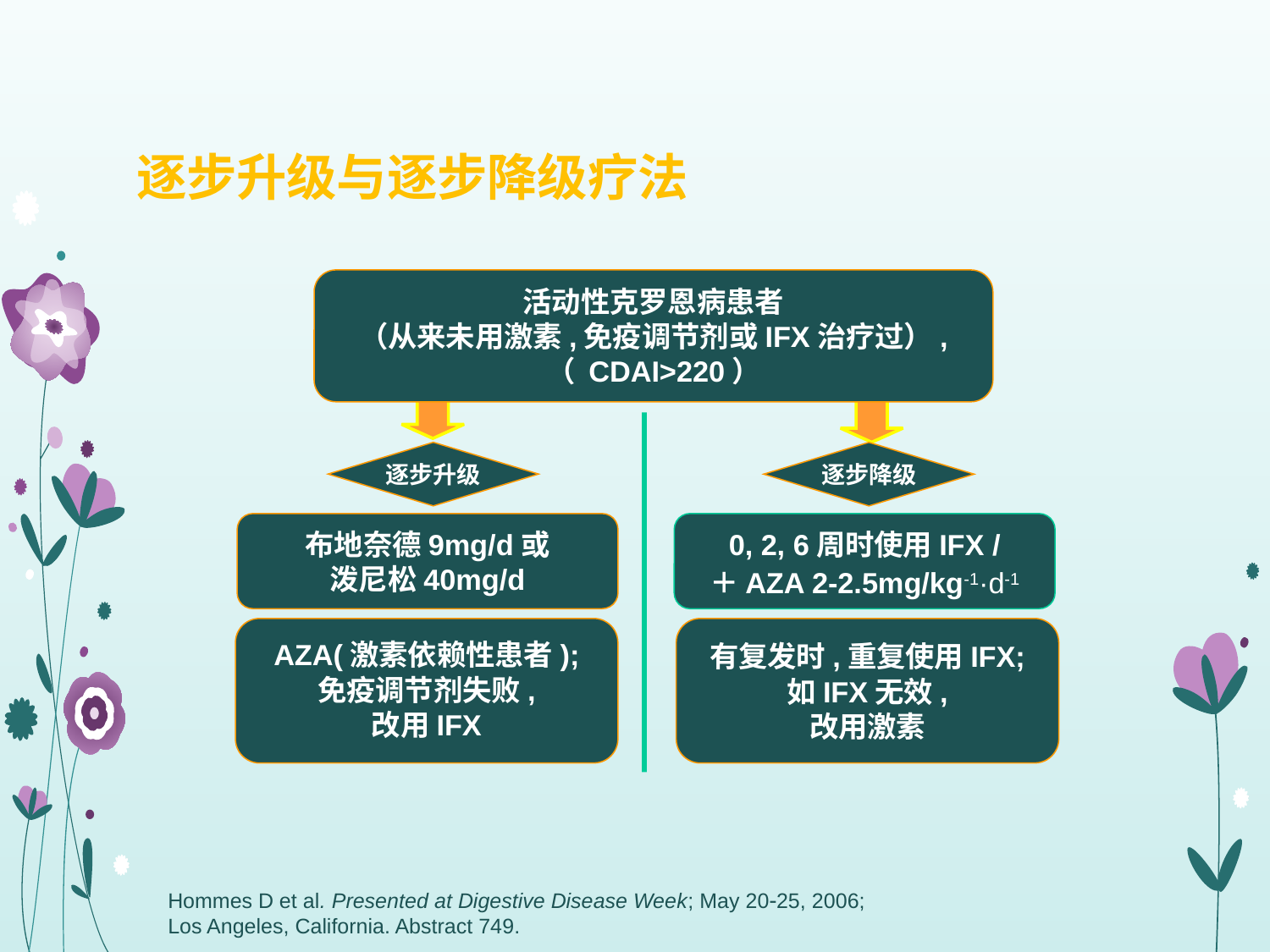

# 逐步升级与逐步降级疗法

活动性克罗恩病患者
（从来未用激素,免疫调节剂或IFX治疗过）,
（ CDAI>220）

逐步升级
逐步降级
布地奈德9mg/d或
泼尼松40mg/d

0, 2, 6周时使用IFX /
＋AZA 2-2.5mg/kg-1·d-1

AZA(激素依赖性患者);
免疫调节剂失败,
改用IFX

有复发时,重复使用IFX;
如IFX无效,
改用激素
Hommes D et al. Presented at Digestive Disease Week; May 20−25, 2006;
Los Angeles, California. Abstract 749.